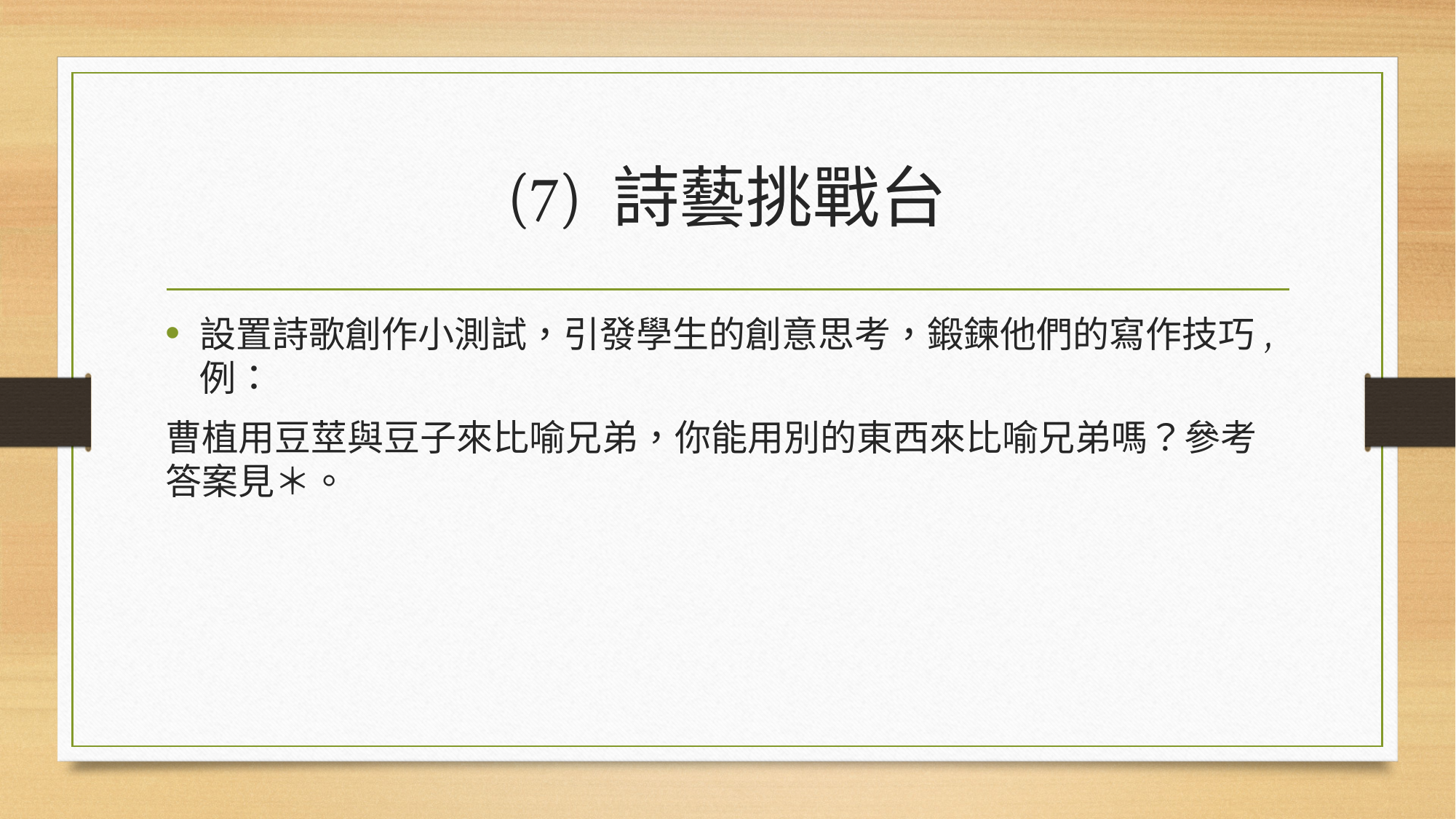

# (7) 詩藝挑戰台
設置詩歌創作小測試，引發學生的創意思考，鍛鍊他們的寫作技巧,例：
曹植用豆莖與豆子來比喻兄弟，你能用別的東西來比喻兄弟嗎？參考答案見＊。